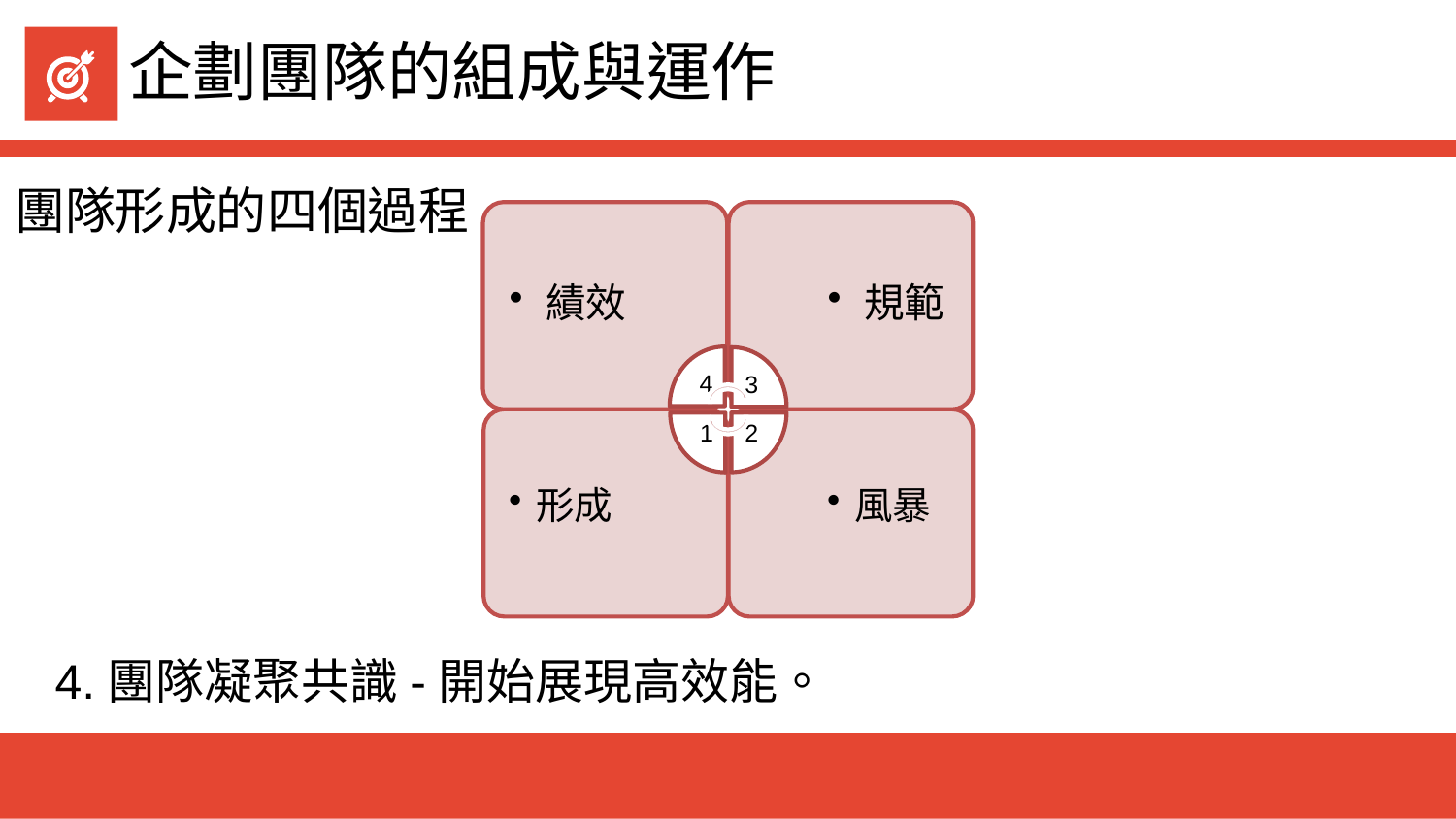

# 企劃團隊的組成與運作

團隊形成的四個過程
風暴
形成

規範

績效
4
3
2
1
4.團隊凝聚共識-開始展現高效能。